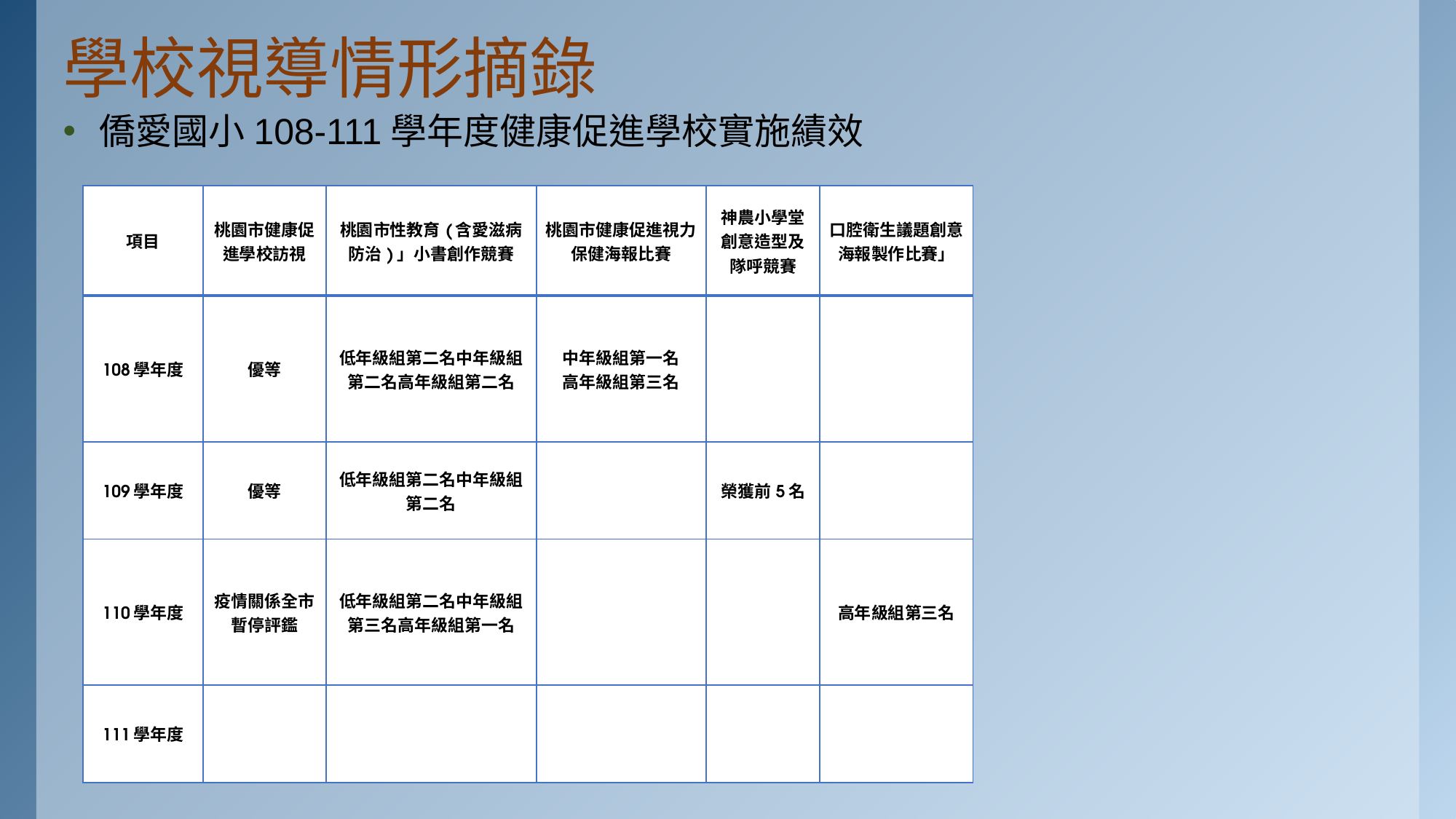

# 學校視導情形摘錄
僑愛國小108-111學年度健康促進學校實施績效
| 項目 | 桃園市健康促進學校訪視 | 桃園市性教育(含愛滋病防治)」小書創作競賽 | 桃園市健康促進視力保健海報比賽 | 神農小學堂創意造型及隊呼競賽 | 口腔衛生議題創意海報製作比賽」 |
| --- | --- | --- | --- | --- | --- |
| 108學年度 | 優等 | 低年級組第二名中年級組第二名高年級組第二名 | 中年級組第一名 高年級組第三名 |  |  |
| 109學年度 | 優等 | 低年級組第二名中年級組第二名 |  | 榮獲前5名 |  |
| 110學年度 | 疫情關係全市暫停評鑑 | 低年級組第二名中年級組第三名高年級組第一名 |  |  | 高年級組第三名 |
| 111學年度 |  |  |  |  |  |